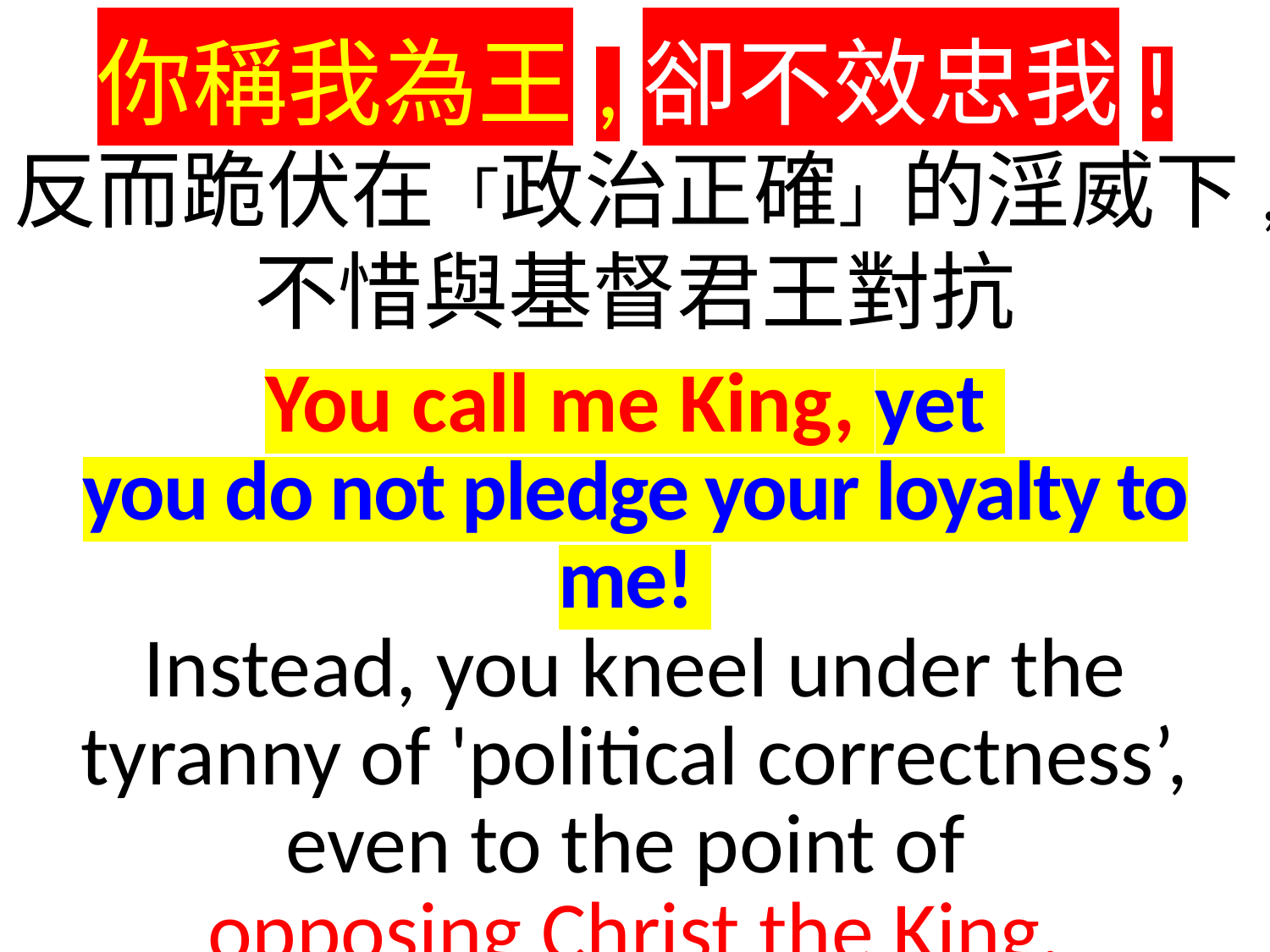

你稱我為王,卻不效忠我!
反而跪伏在「政治正確」的淫威下,不惜與基督君王對抗
You call me King, yet
you do not pledge your loyalty to me!
Instead, you kneel under the tyranny of 'political correctness’, even to the point of
opposing Christ the King.